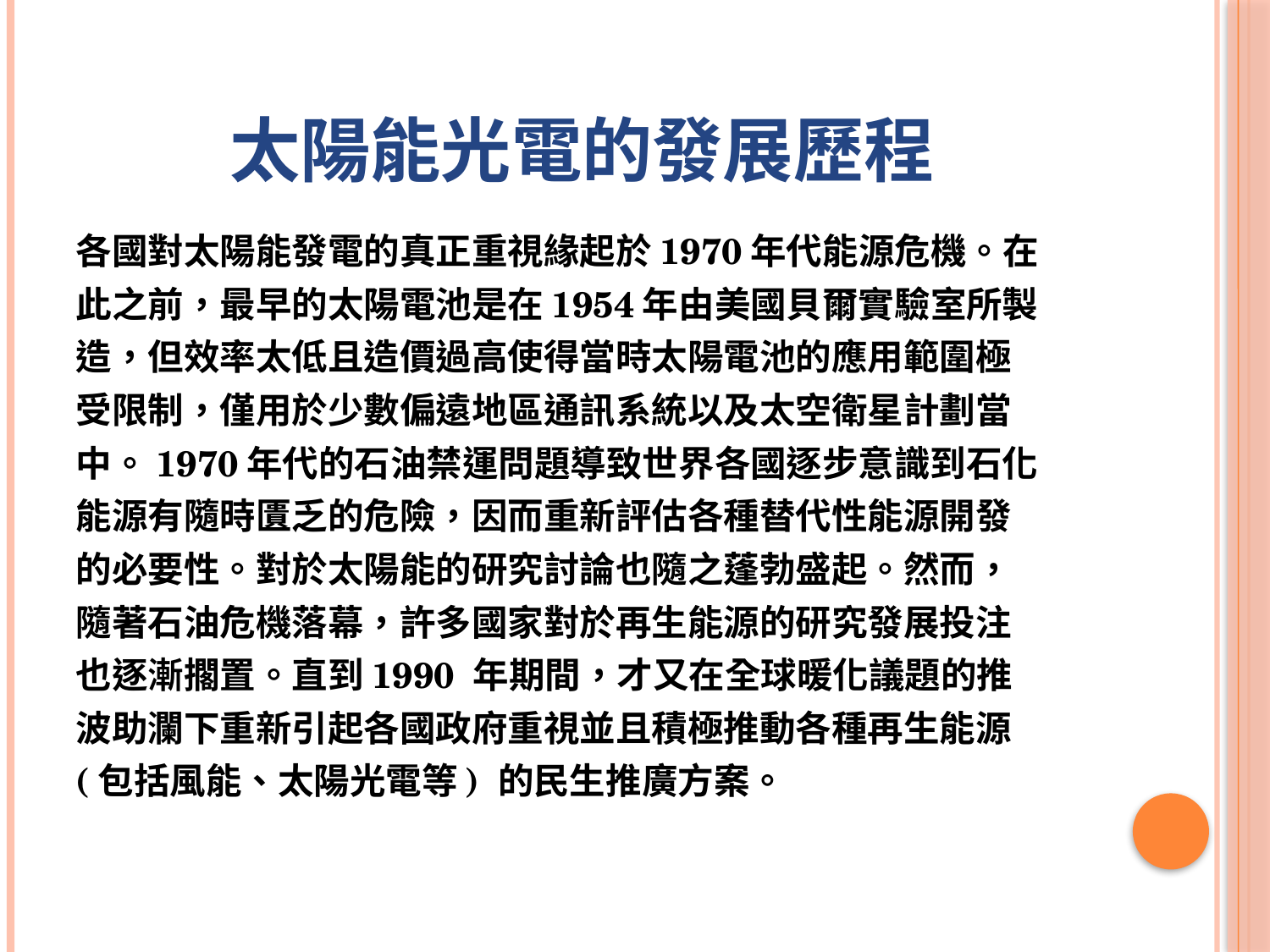

# 太陽能光電的發展歷程
各國對太陽能發電的真正重視緣起於1970年代能源危機。在
此之前，最早的太陽電池是在1954年由美國貝爾實驗室所製
造，但效率太低且造價過高使得當時太陽電池的應用範圍極
受限制，僅用於少數偏遠地區通訊系統以及太空衛星計劃當
中。1970年代的石油禁運問題導致世界各國逐步意識到石化
能源有隨時匱乏的危險，因而重新評估各種替代性能源開發
的必要性。對於太陽能的研究討論也隨之蓬勃盛起。然而，
隨著石油危機落幕，許多國家對於再生能源的研究發展投注
也逐漸擱置。直到1990 年期間，才又在全球暖化議題的推
波助瀾下重新引起各國政府重視並且積極推動各種再生能源
(包括風能、太陽光電等) 的民生推廣方案。